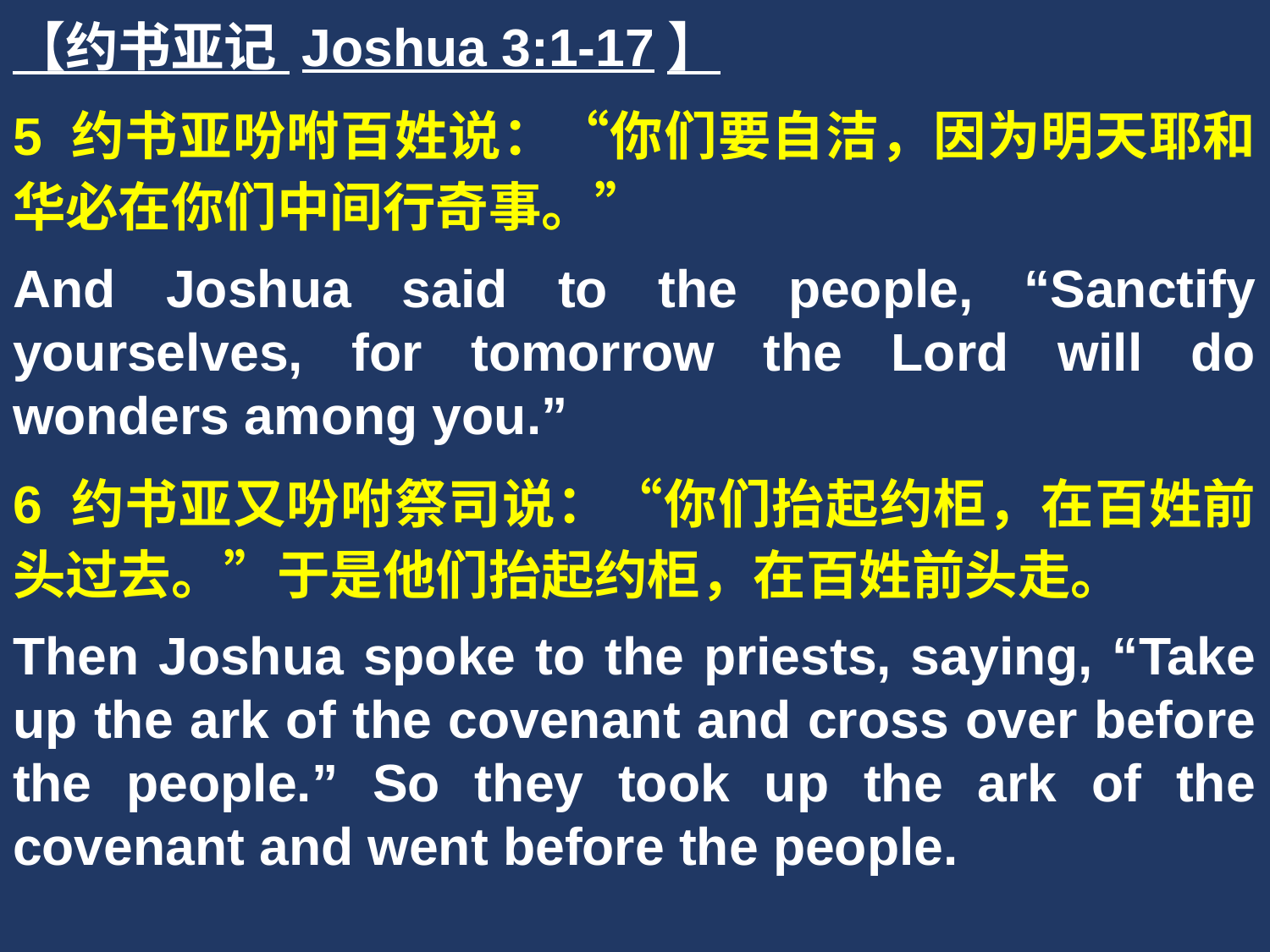

【约书亚记 Joshua 3:1-17】
5 约书亚吩咐百姓说：“你们要自洁，因为明天耶和华必在你们中间行奇事。”
And Joshua said to the people, “Sanctify yourselves, for tomorrow the Lord will do wonders among you.”
6 约书亚又吩咐祭司说：“你们抬起约柜，在百姓前头过去。”于是他们抬起约柜，在百姓前头走。
Then Joshua spoke to the priests, saying, “Take up the ark of the covenant and cross over before the people.” So they took up the ark of the covenant and went before the people.